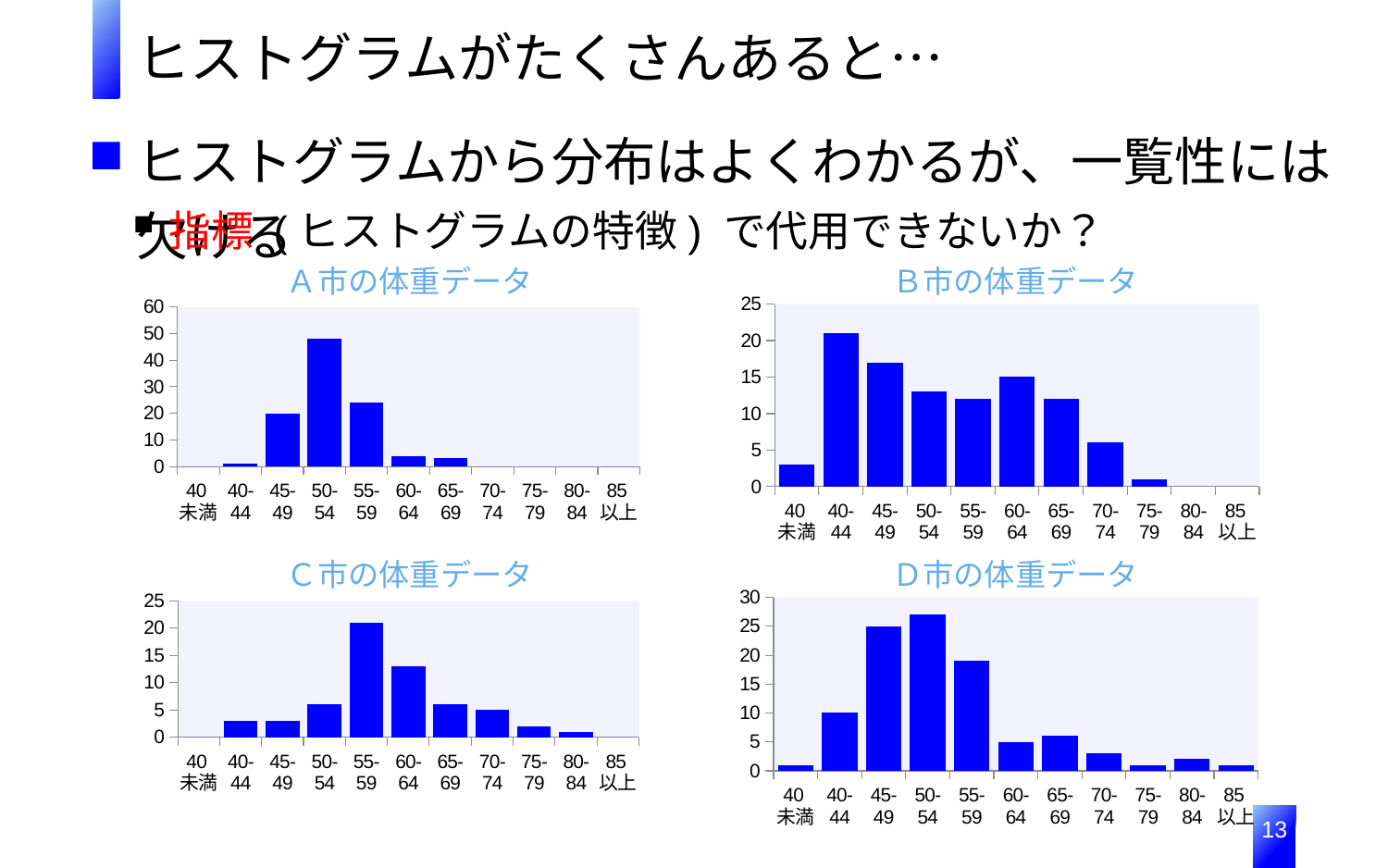

ヒストグラムがたくさんあると…
ヒストグラムから分布はよくわかるが、一覧性には欠ける

指標 (ヒストグラムの特徴) で代用できないか？

Ａ市の体重データ
Ｂ市の体重データ

### Chart

| Category |  |
|---|---|
| 40未満 | 0.0 |
| 40-44 | 1.0 |
| 45-49 | 20.0 |
| 50-54 | 48.0 |
| 55-59 | 24.0 |
| 60-64 | 4.0 |
| 65-69 | 3.0 |
| 70-74 | 0.0 |
| 75-79 | 0.0 |
| 80-84 | 0.0 |
| 85以上 | 0.0 |

### Chart

| Category |  |
|---|---|
| 40未満 | 3.0 |
| 40-44 | 21.0 |
| 45-49 | 17.0 |
| 50-54 | 13.0 |
| 55-59 | 12.0 |
| 60-64 | 15.0 |
| 65-69 | 12.0 |
| 70-74 | 6.0 |
| 75-79 | 1.0 |
| 80-84 | None |
| 85以上 | None |
Ｃ市の体重データ
Ｄ市の体重データ

### Chart

| Category |  |
|---|---|
| 40未満 | 0.0 |
| 40-44 | 3.0 |
| 45-49 | 3.0 |
| 50-54 | 6.0 |
| 55-59 | 21.0 |
| 60-64 | 13.0 |
| 65-69 | 6.0 |
| 70-74 | 5.0 |
| 75-79 | 2.0 |
| 80-84 | 1.0 |
| 85以上 | 0.0 |

### Chart

| Category |  |
|---|---|
| 40未満 | 1.0 |
| 40-44 | 10.0 |
| 45-49 | 25.0 |
| 50-54 | 27.0 |
| 55-59 | 19.0 |
| 60-64 | 5.0 |
| 65-69 | 6.0 |
| 70-74 | 3.0 |
| 75-79 | 1.0 |
| 80-84 | 2.0 |
| 85以上 | 1.0 |